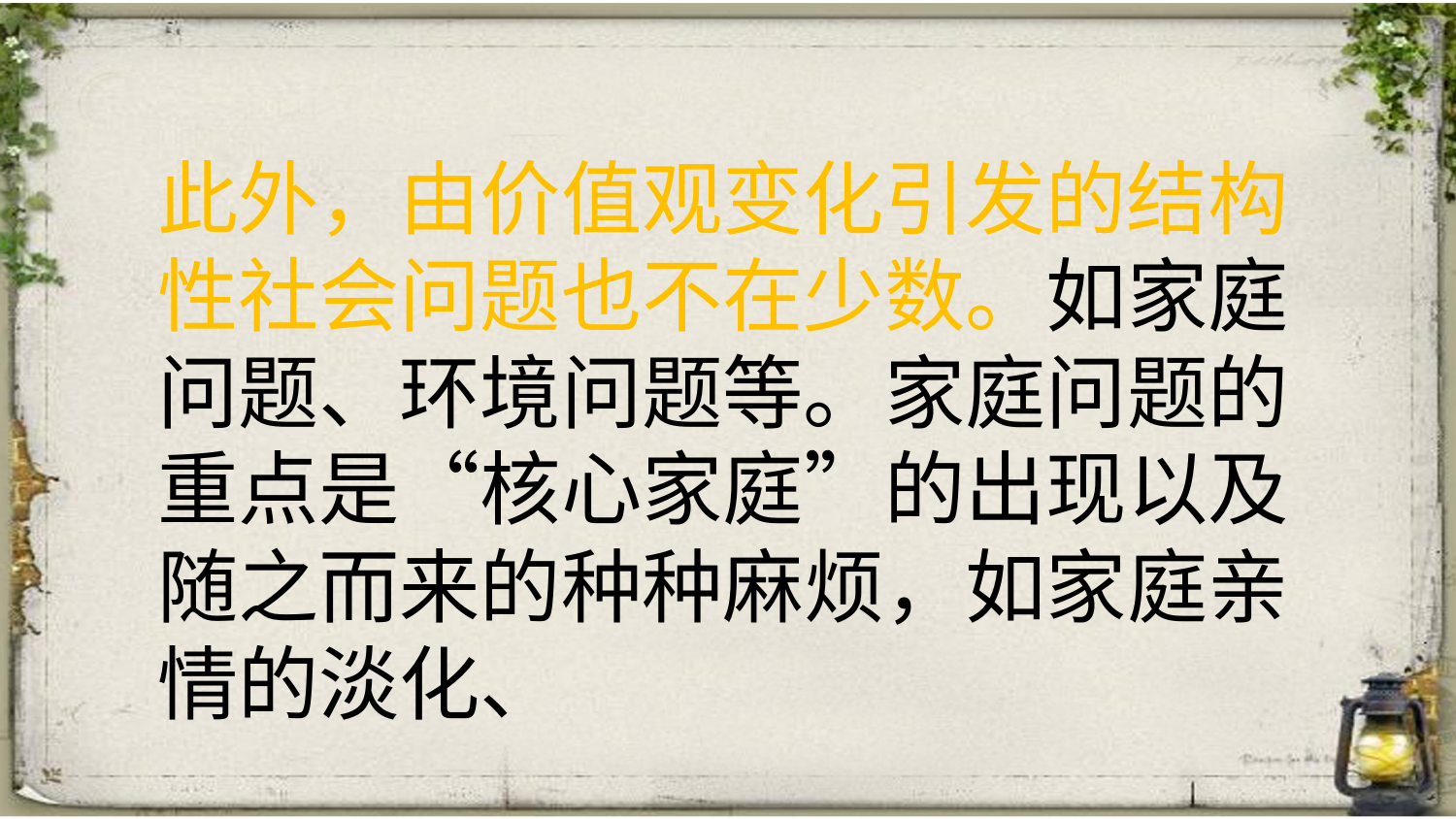

此外，由价值观变化引发的结构性社会问题也不在少数。如家庭问题、环境问题等。家庭问题的重点是“核心家庭”的出现以及随之而来的种种麻烦，如家庭亲情的淡化、